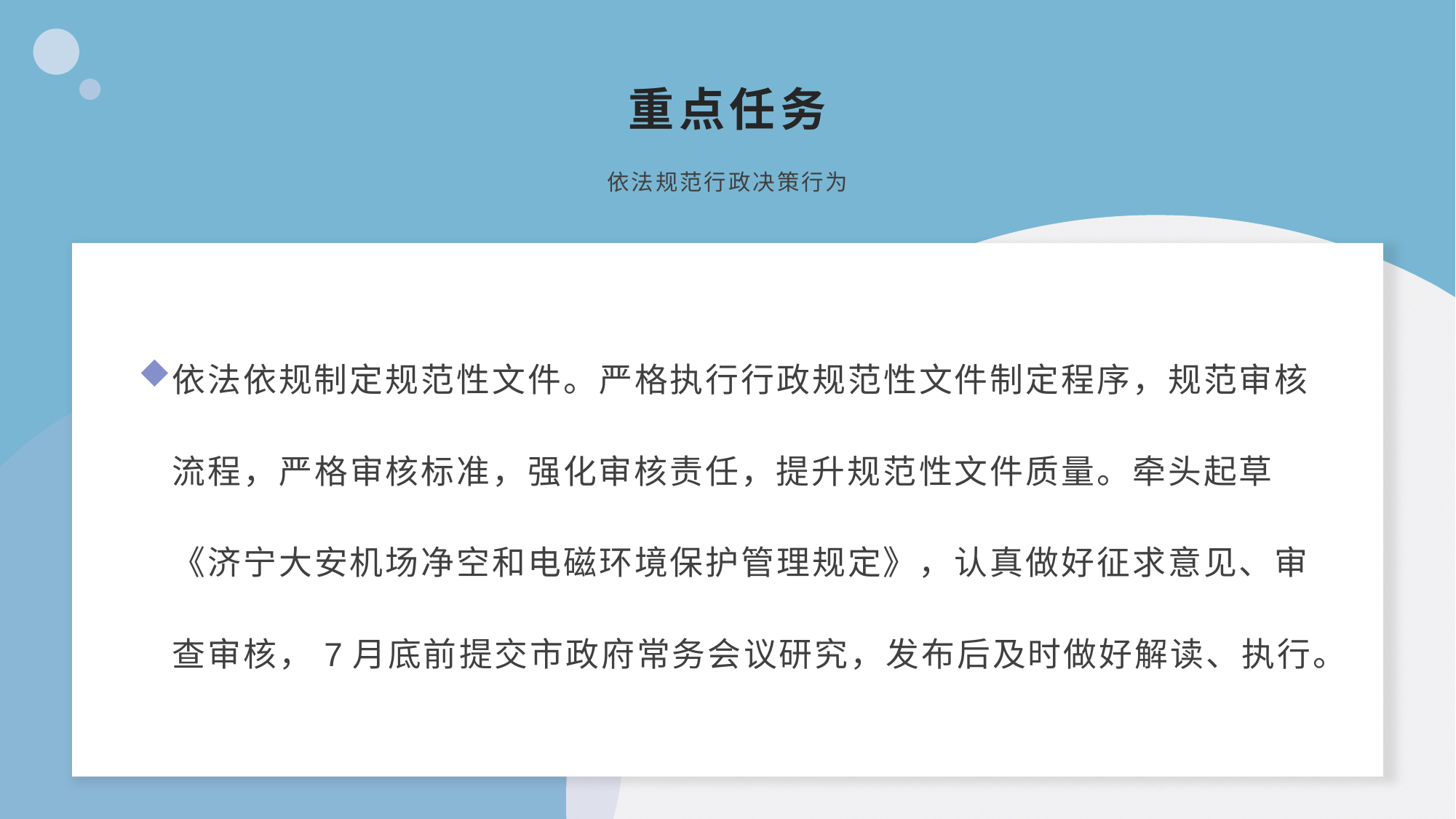

重点任务

依法规范行政决策行为

依法依规制定规范性文件。严格执行行政规范性文件制定程序，规范审核流程，严格审核标准，强化审核责任，提升规范性文件质量。牵头起草《济宁大安机场净空和电磁环境保护管理规定》，认真做好征求意见、审查审核，7月底前提交市政府常务会议研究，发布后及时做好解读、执行。